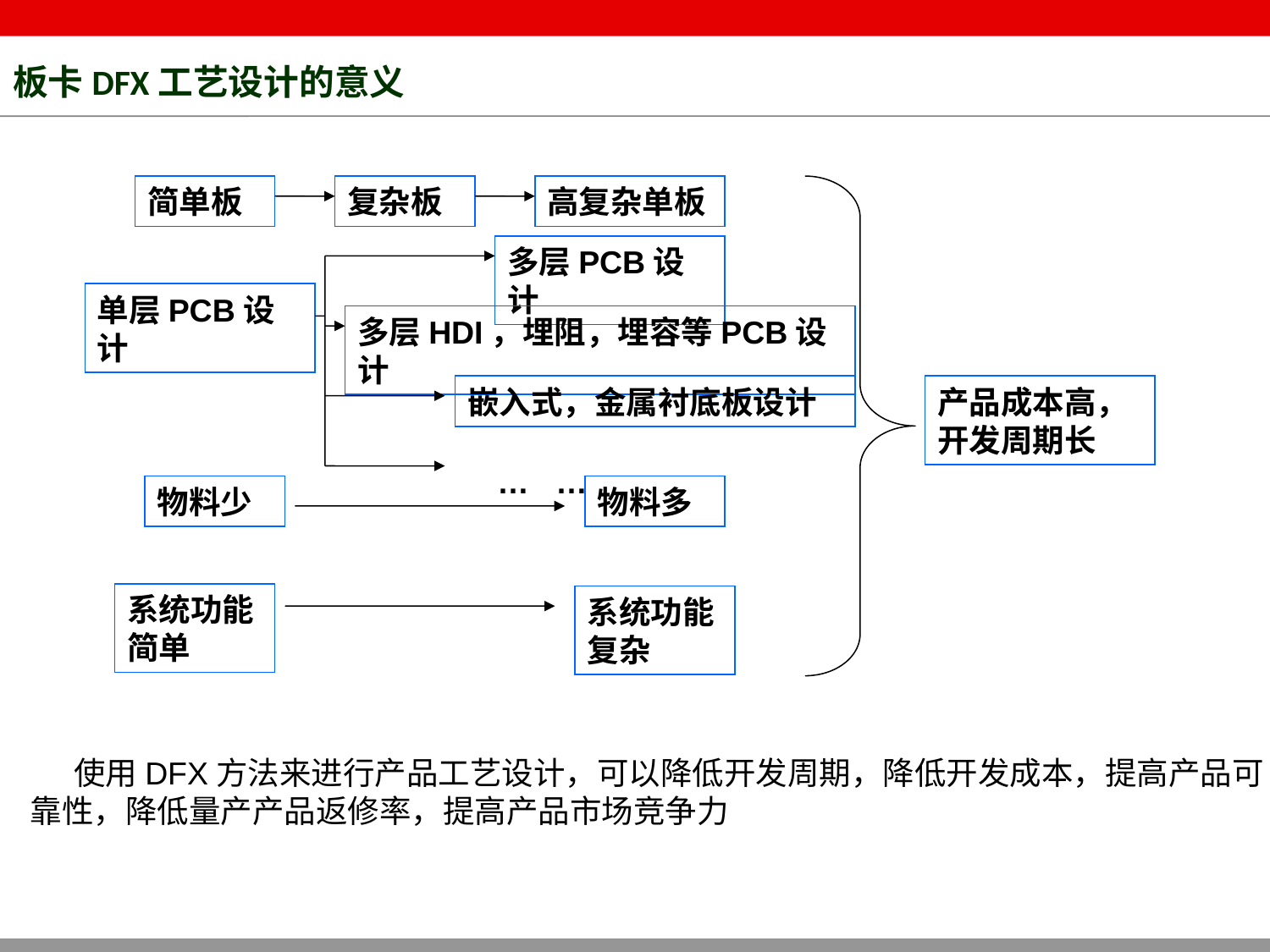

# 板卡DFX工艺设计的意义
简单板
复杂板
高复杂单板

多层PCB设计

单层PCB设计
多层HDI，埋阻，埋容等PCB设计

嵌入式，金属衬底板设计
产品成本高，开发周期长

…   …

物料少
物料多

系统功能简单
系统功能复杂

     使用DFX方法来进行产品工艺设计，可以降低开发周期，降低开发成本，提高产品可
靠性，降低量产产品返修率，提高产品市场竞争力